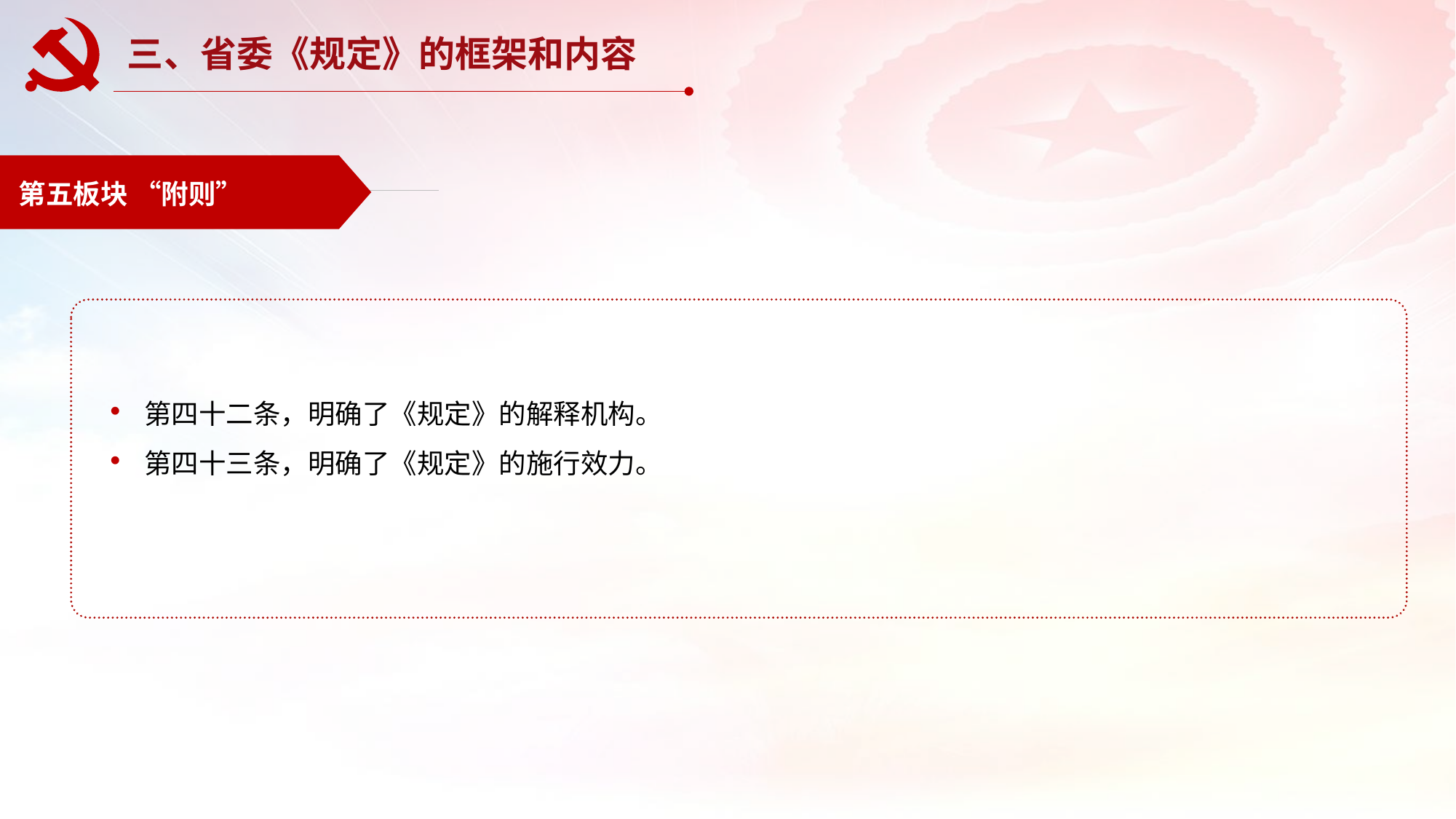

三、省委《规定》的框架和内容

第五板块 “附则”

第四十二条，明确了《规定》的解释机构。
第四十三条，明确了《规定》的施行效力。